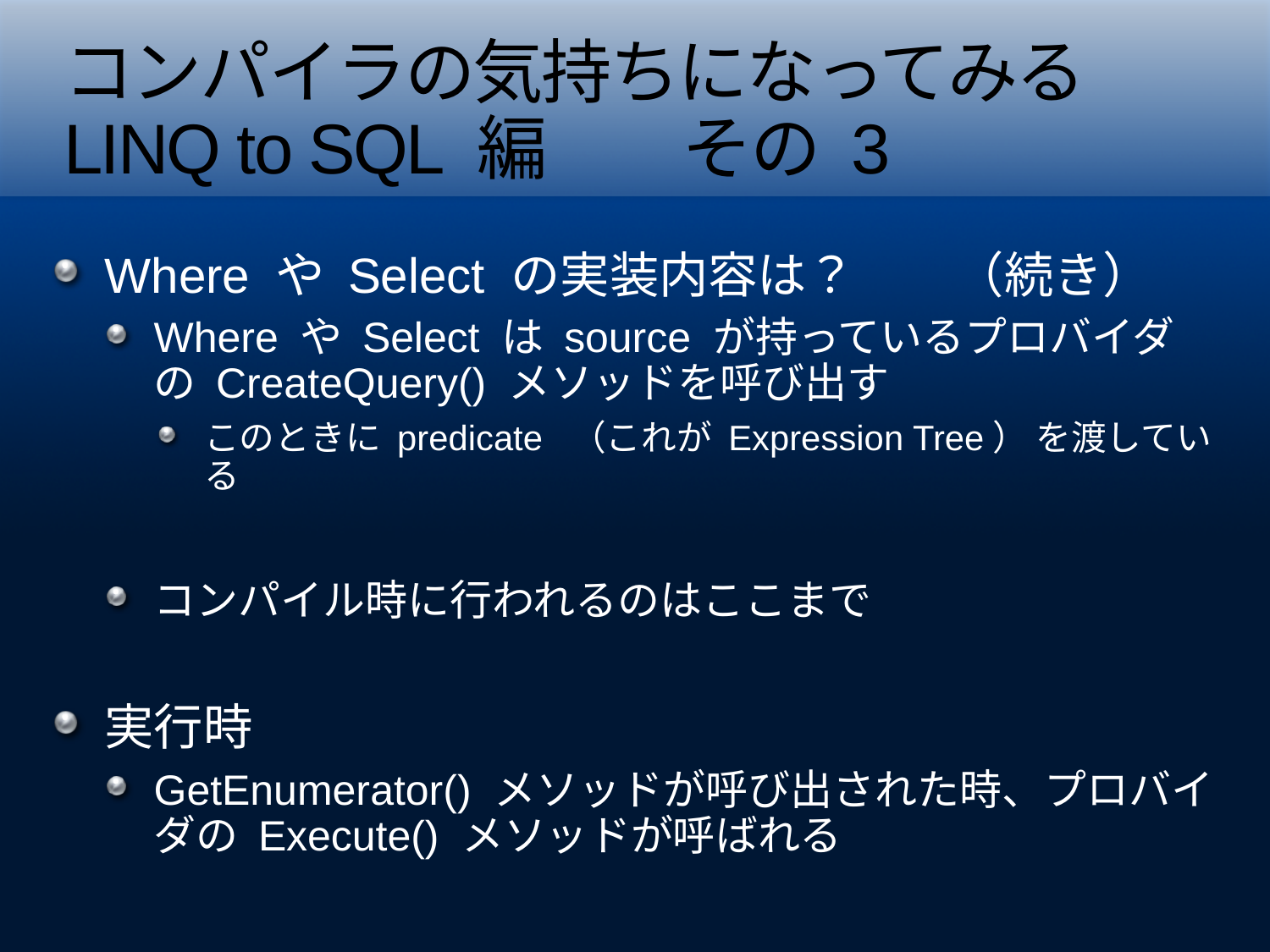

# コンパイラの気持ちになってみる LINQ to SQL 編　　その 3
Where や Select の実装内容は？　　（続き）
Where や Select は source が持っているプロバイダの CreateQuery() メソッドを呼び出す
このときに predicate  （これが Expression Tree） を渡している

コンパイル時に行われるのはここまで

実行時
GetEnumerator() メソッドが呼び出された時、プロバイダの Execute() メソッドが呼ばれる